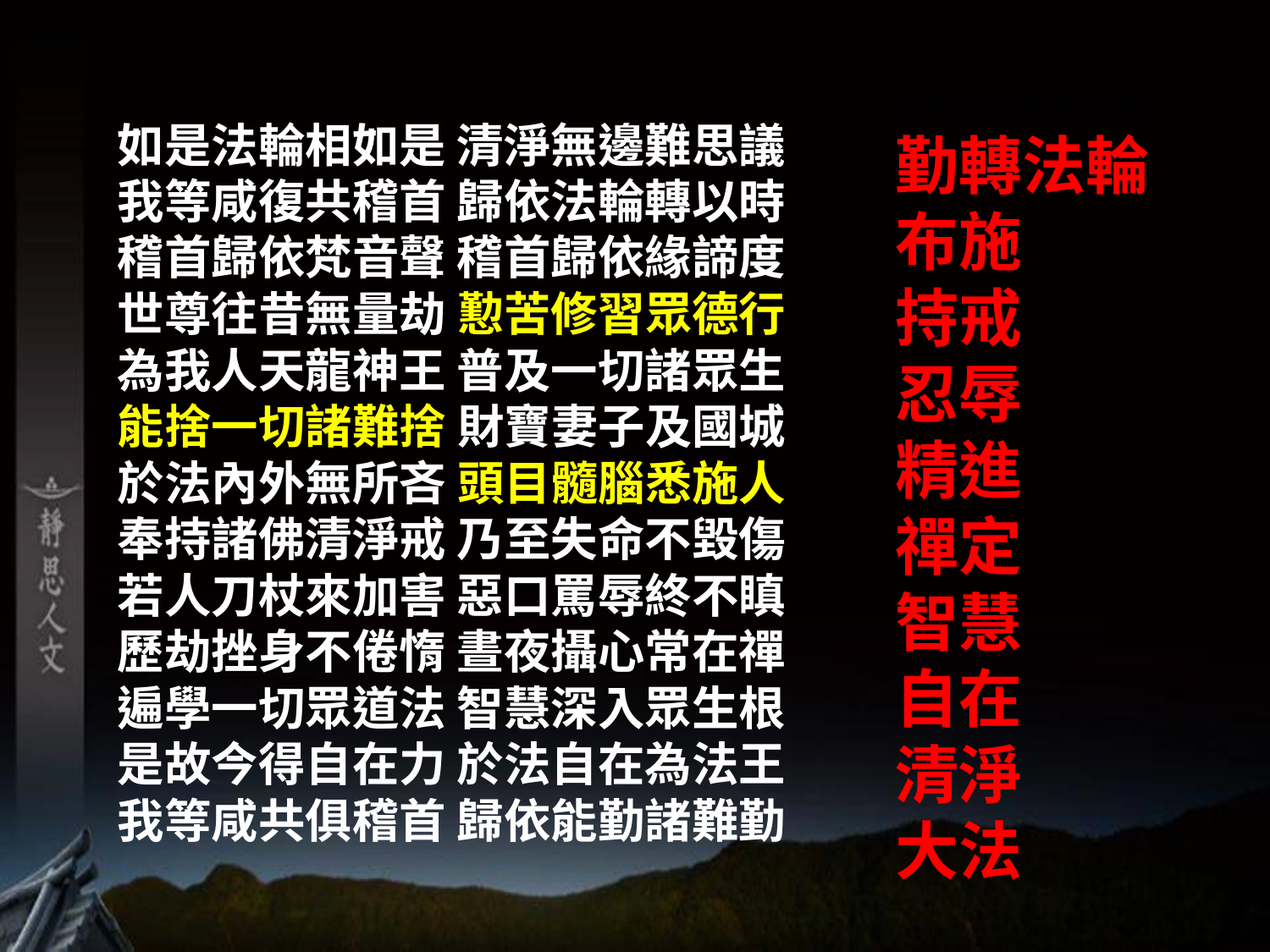

# 如是法輪相如是 清淨無邊難思議 我等咸復共稽首 歸依法輪轉以時 稽首歸依梵音聲 稽首歸依緣諦度 世尊往昔無量劫 懃苦修習眾德行 為我人天龍神王 普及一切諸眾生 能捨一切諸難捨 財寶妻子及國城 於法內外無所吝 頭目髓腦悉施人 奉持諸佛清淨戒 乃至失命不毀傷 若人刀杖來加害 惡口罵辱終不瞋 歷劫挫身不倦惰 晝夜攝心常在禪 遍學一切眾道法 智慧深入眾生根 是故今得自在力 於法自在為法王 我等咸共俱稽首 歸依能勤諸難勤

勤轉法輪勤轉法輪
勤轉法輪
布施
持戒
忍辱
精進
禪定
智慧
自在
清淨
大法